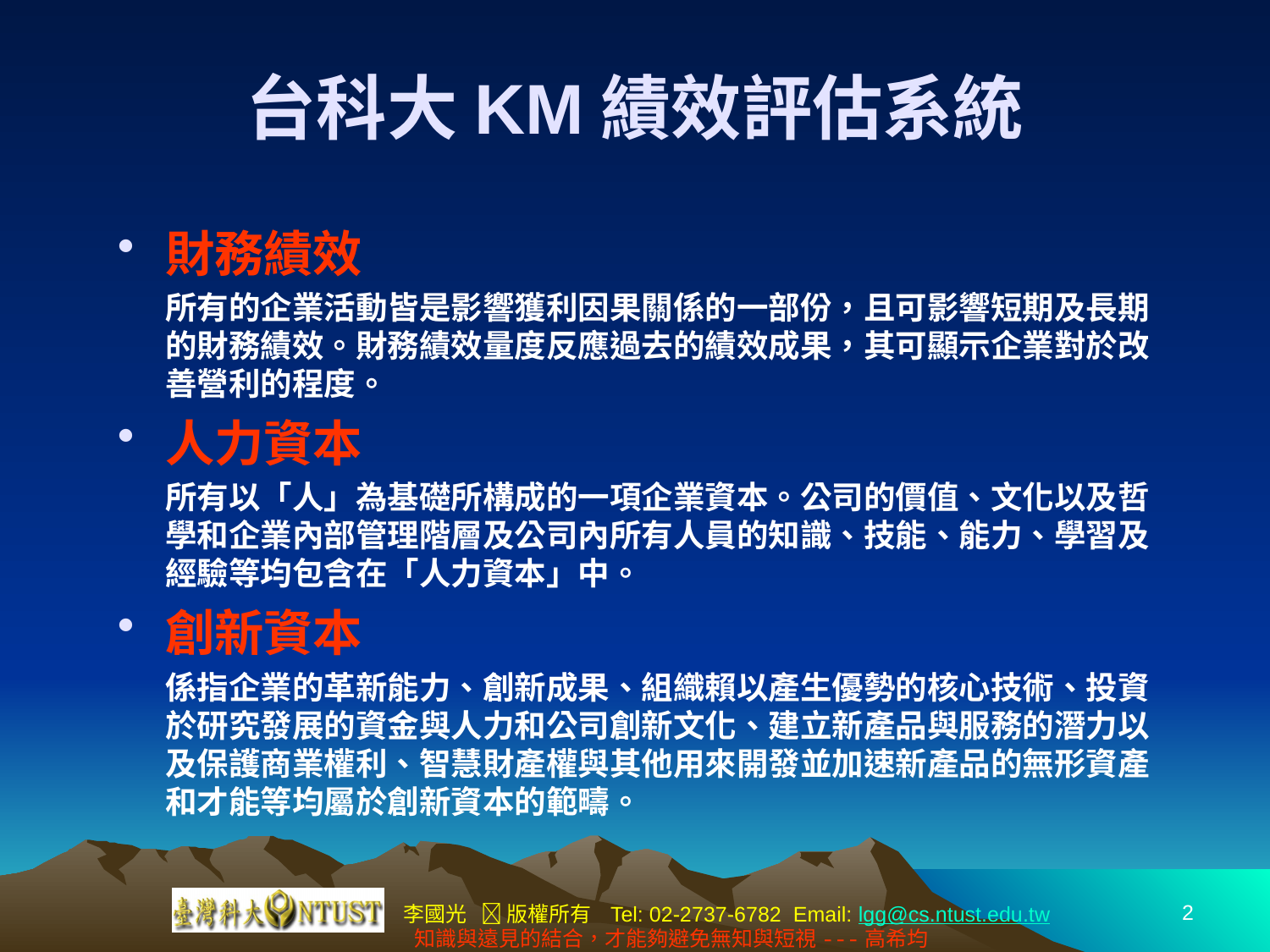

# 台科大KM績效評估系統
財務績效
	所有的企業活動皆是影響獲利因果關係的一部份，且可影響短期及長期的財務績效。財務績效量度反應過去的績效成果，其可顯示企業對於改善營利的程度。
人力資本
	所有以「人」為基礎所構成的一項企業資本。公司的價值、文化以及哲學和企業內部管理階層及公司內所有人員的知識、技能、能力、學習及經驗等均包含在「人力資本」中。
創新資本
	係指企業的革新能力、創新成果、組織賴以產生優勢的核心技術、投資於研究發展的資金與人力和公司創新文化、建立新產品與服務的潛力以及保護商業權利、智慧財產權與其他用來開發並加速新產品的無形資產和才能等均屬於創新資本的範疇。
2